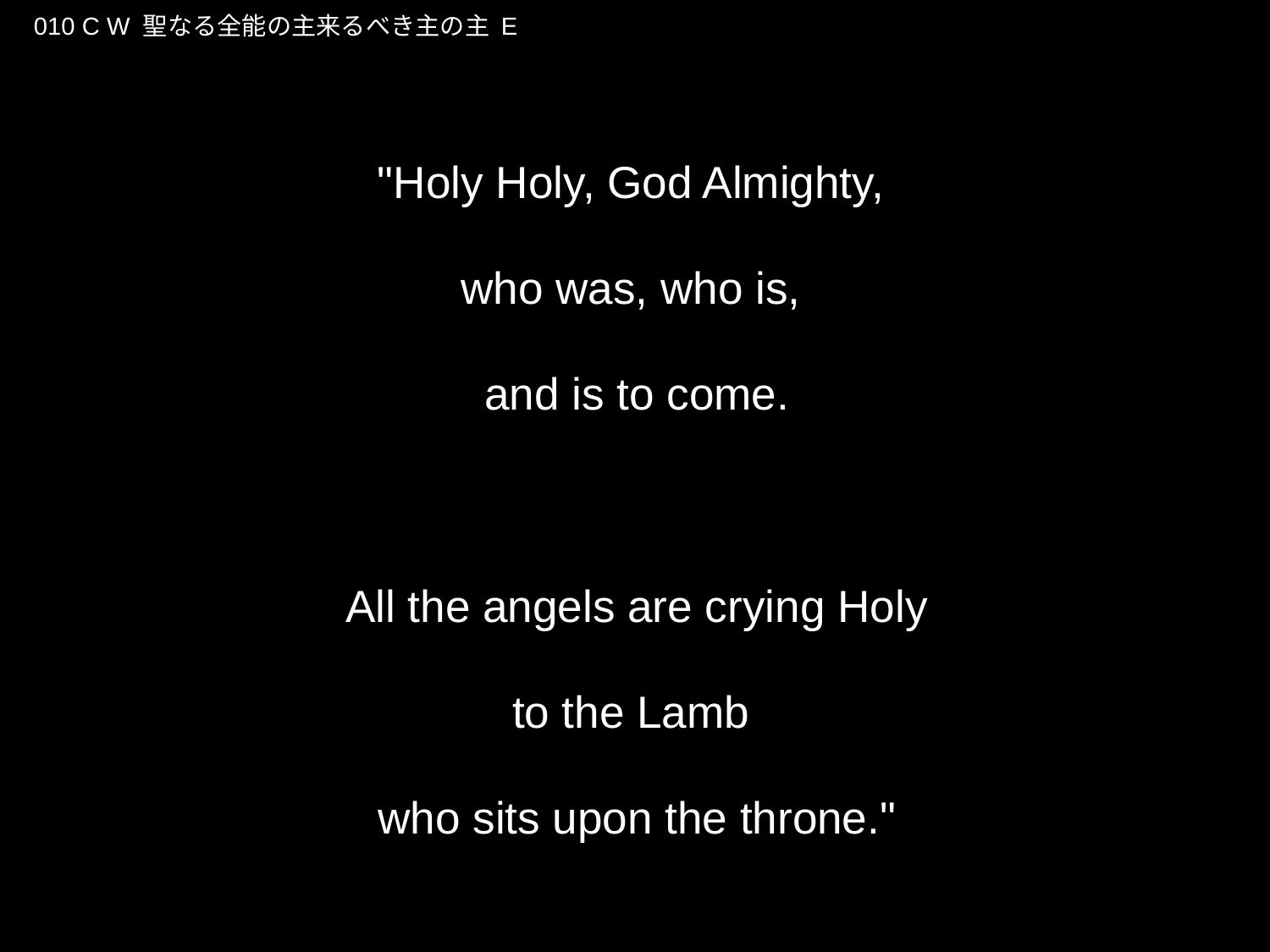

せいなるぜんのうのしゅきたるべきしゅのしゅ
★W
010 C W 聖なる全能の主来るべき主の主 E
★１
"Holy Holy, God Almighty,
who was, who is,
and is to come.
　　　　
All the angels are crying Holy
to the Lamb
who sits upon the throne."